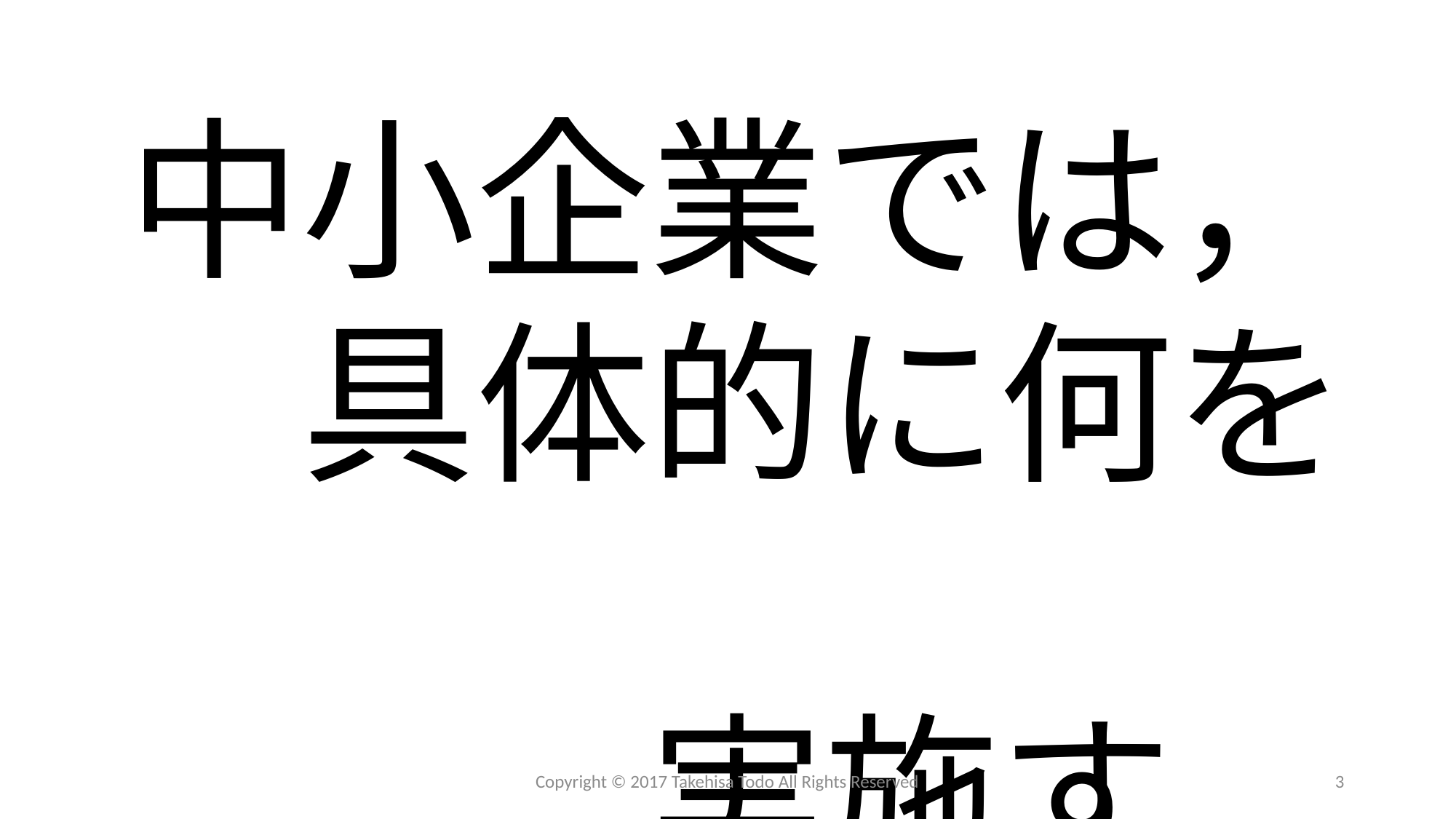

中小企業では，
　具体的に何を
　　　実施する？
Copyright © 2017 Takehisa Todo All Rights Reserved
3